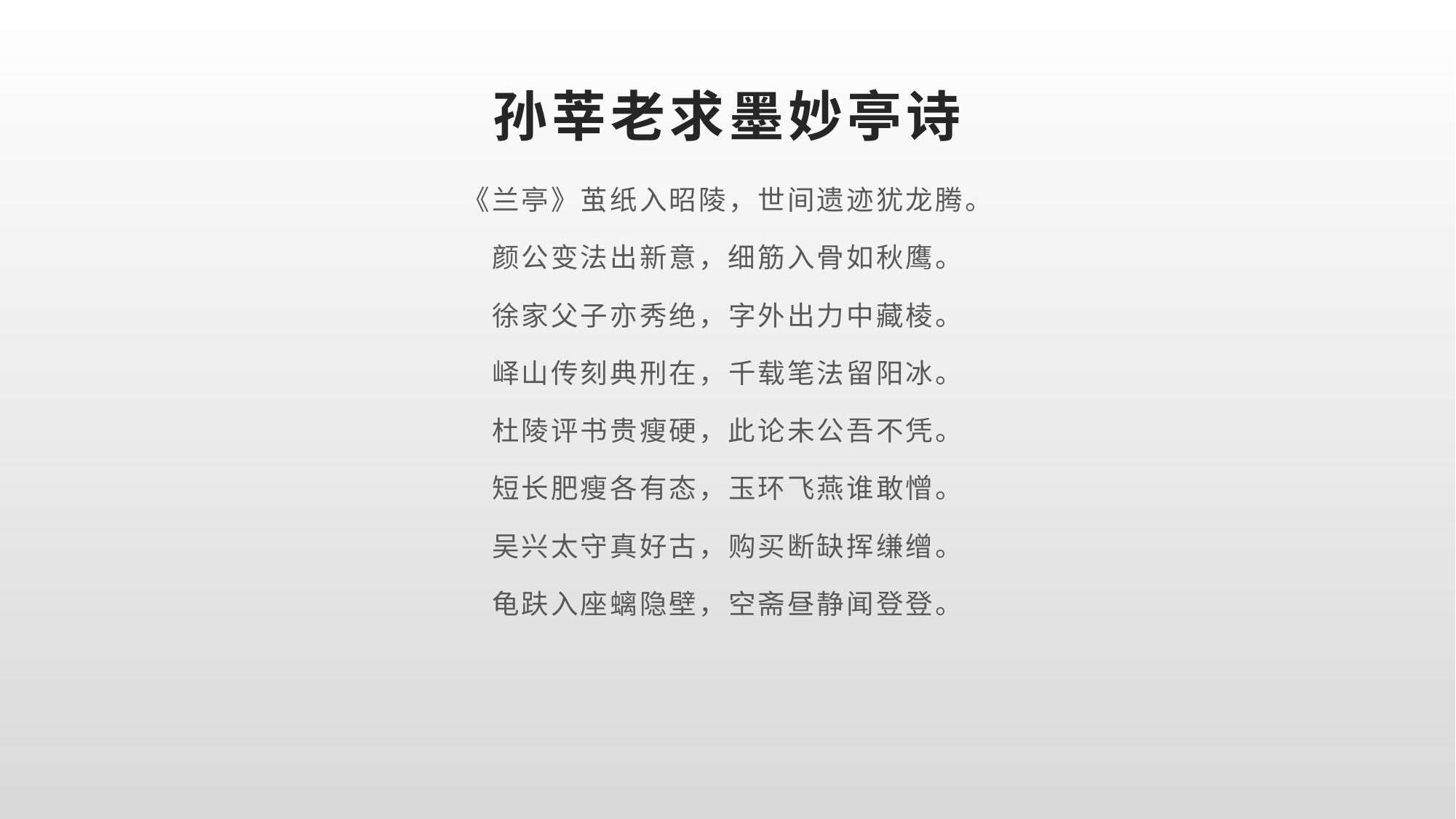

# 孙莘老求墨妙亭诗
《兰亭》茧纸入昭陵，世间遗迹犹龙腾。
颜公变法出新意，细筋入骨如秋鹰。
徐家父子亦秀绝，字外出力中藏棱。
峄山传刻典刑在，千载笔法留阳冰。
杜陵评书贵瘦硬，此论未公吾不凭。
短长肥瘦各有态，玉环飞燕谁敢憎。
吴兴太守真好古，购买断缺挥缣缯。
龟趺入座螭隐壁，空斋昼静闻登登。